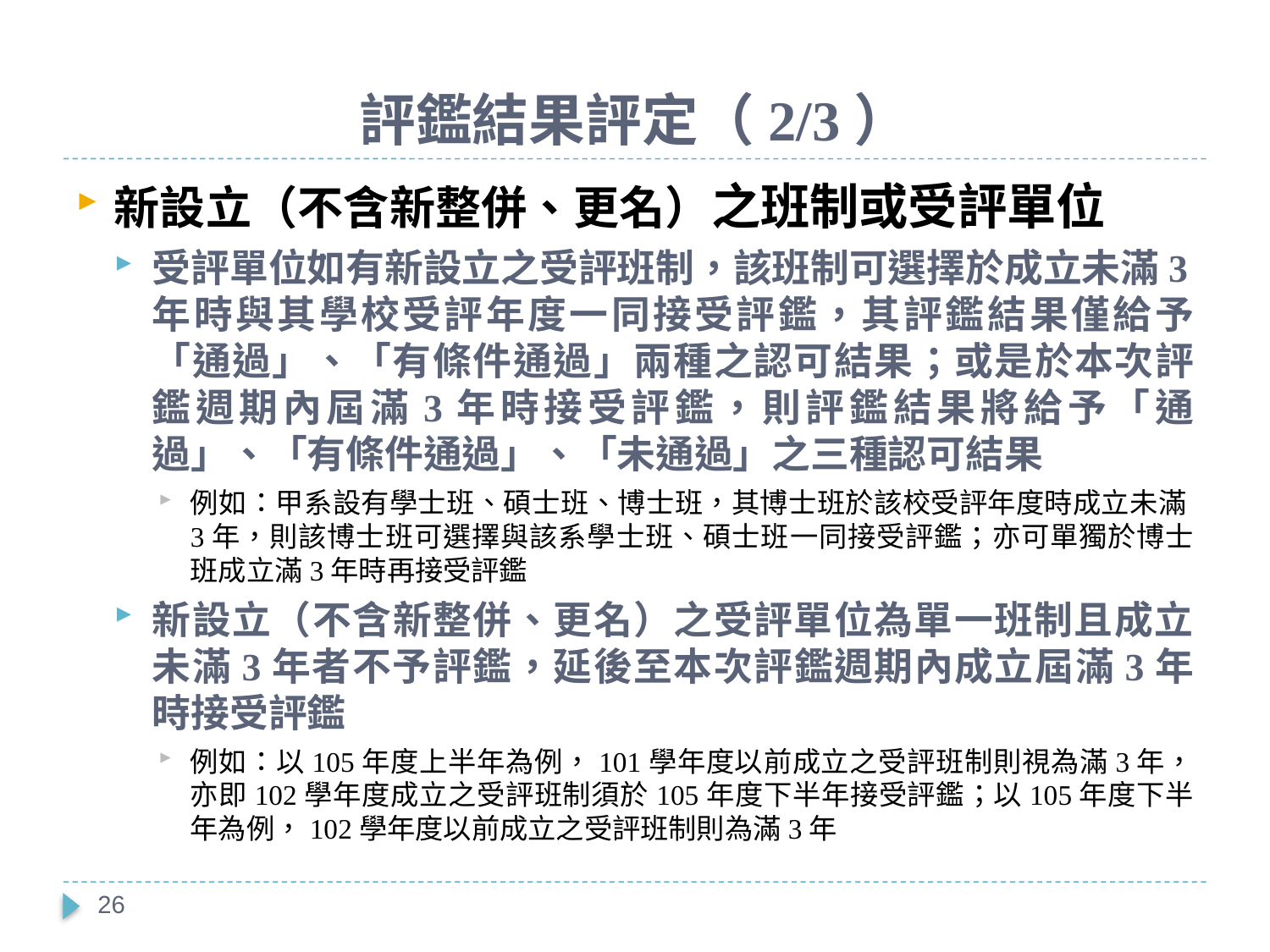

# 評鑑結果評定（2/3）
新設立（不含新整併、更名）之班制或受評單位
受評單位如有新設立之受評班制，該班制可選擇於成立未滿3年時與其學校受評年度一同接受評鑑，其評鑑結果僅給予「通過」、「有條件通過」兩種之認可結果；或是於本次評鑑週期內屆滿3年時接受評鑑，則評鑑結果將給予「通過」、「有條件通過」、「未通過」之三種認可結果
例如：甲系設有學士班、碩士班、博士班，其博士班於該校受評年度時成立未滿3年，則該博士班可選擇與該系學士班、碩士班一同接受評鑑；亦可單獨於博士班成立滿3年時再接受評鑑
新設立（不含新整併、更名）之受評單位為單一班制且成立未滿3年者不予評鑑，延後至本次評鑑週期內成立屆滿3年時接受評鑑
例如：以105年度上半年為例，101學年度以前成立之受評班制則視為滿3年，亦即102學年度成立之受評班制須於105年度下半年接受評鑑；以105年度下半年為例，102學年度以前成立之受評班制則為滿3年
26